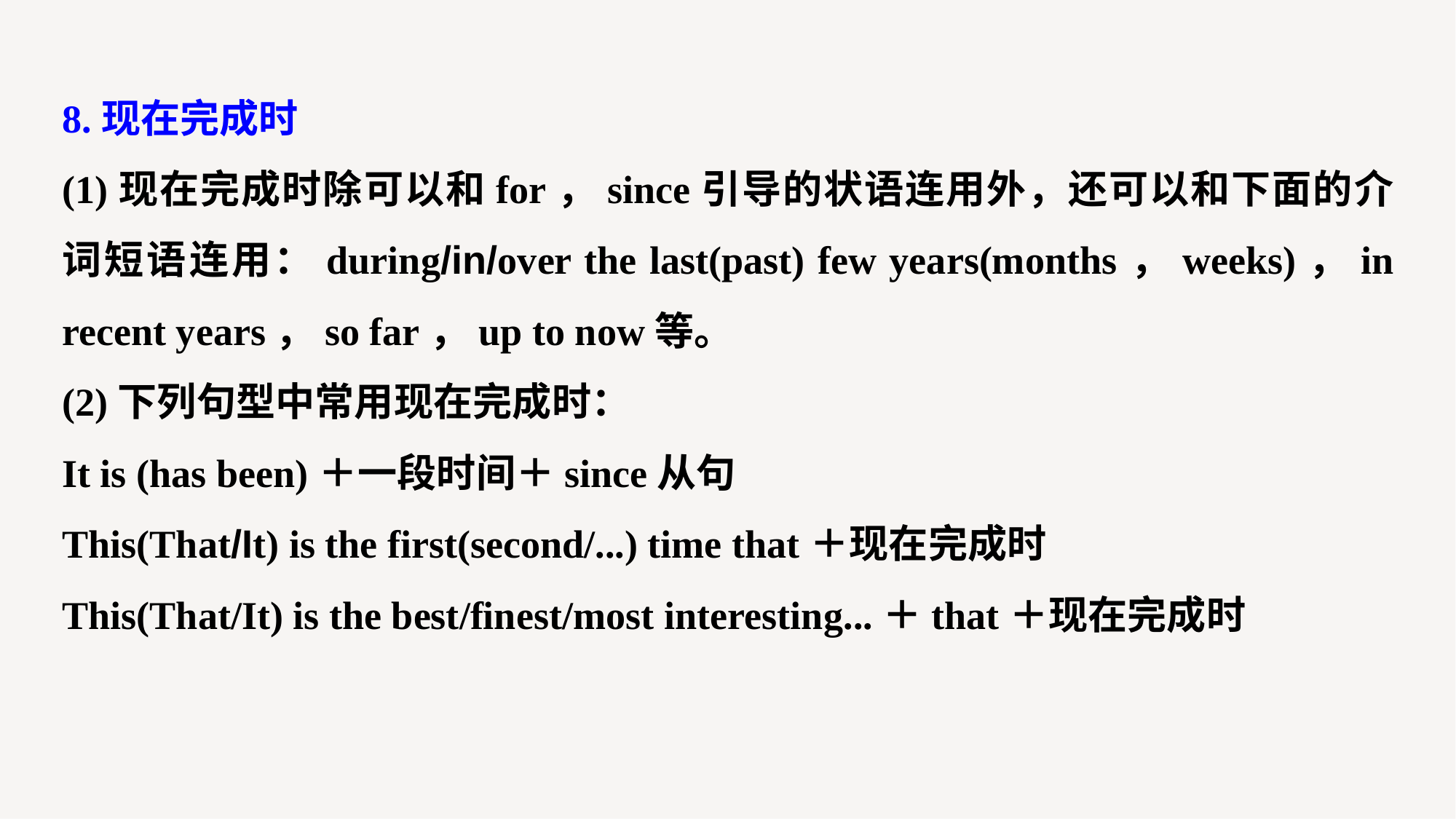

8.现在完成时
(1)现在完成时除可以和for，since引导的状语连用外，还可以和下面的介词短语连用：during/in/over the last(past) few years(months，weeks)，in recent years，so far，up to now等。
(2)下列句型中常用现在完成时：
It is (has been)＋一段时间＋since从句
This(That/It) is the first(second/...) time that＋现在完成时
This(That/It) is the best/finest/most interesting...＋that＋现在完成时